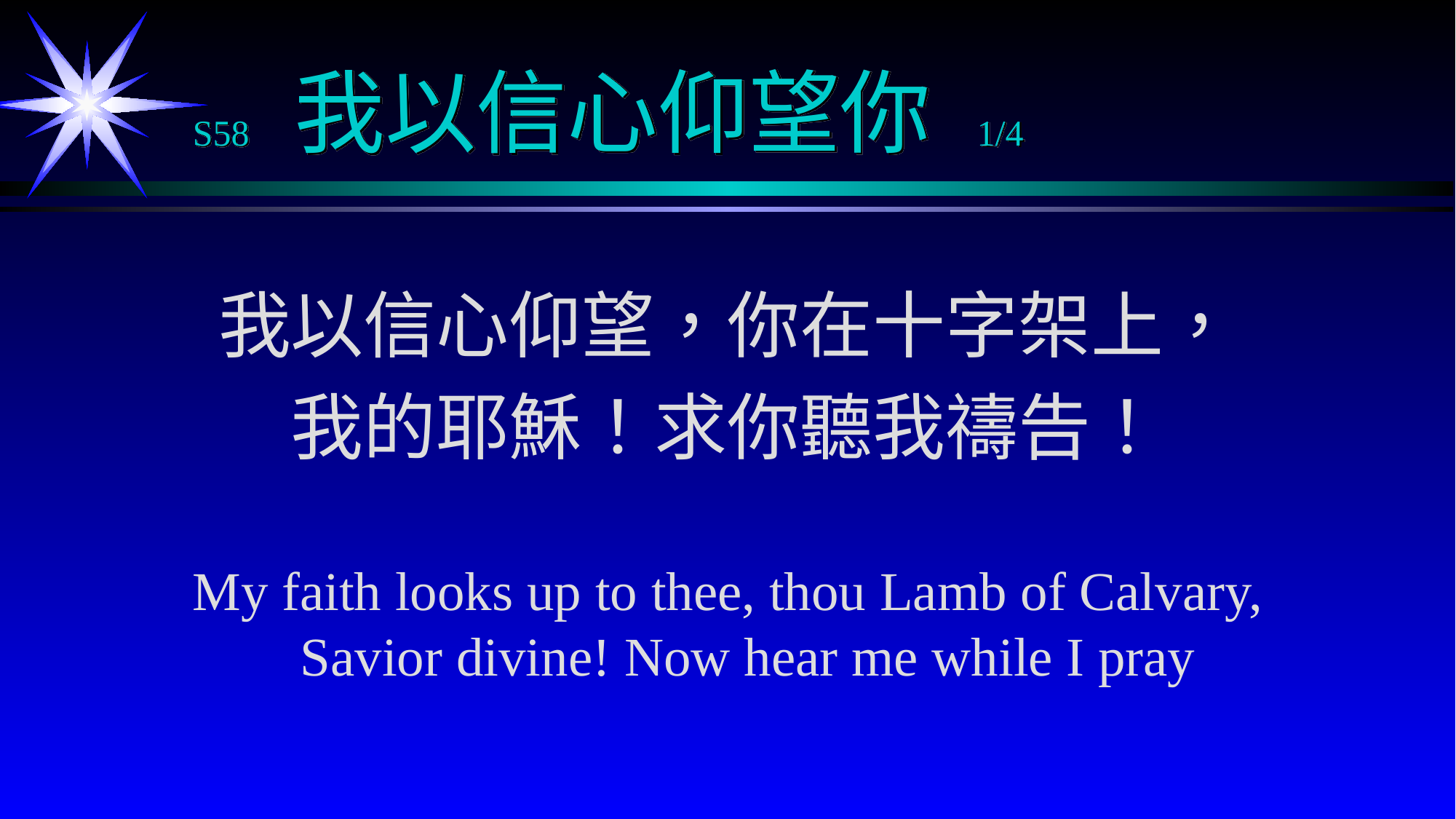

# S58    我以信心仰望你  1/4
我以信心仰望，你在十字架上，
我的耶穌！求你聽我禱告！

My faith looks up to thee, thou Lamb of Calvary, Savior divine! Now hear me while I pray